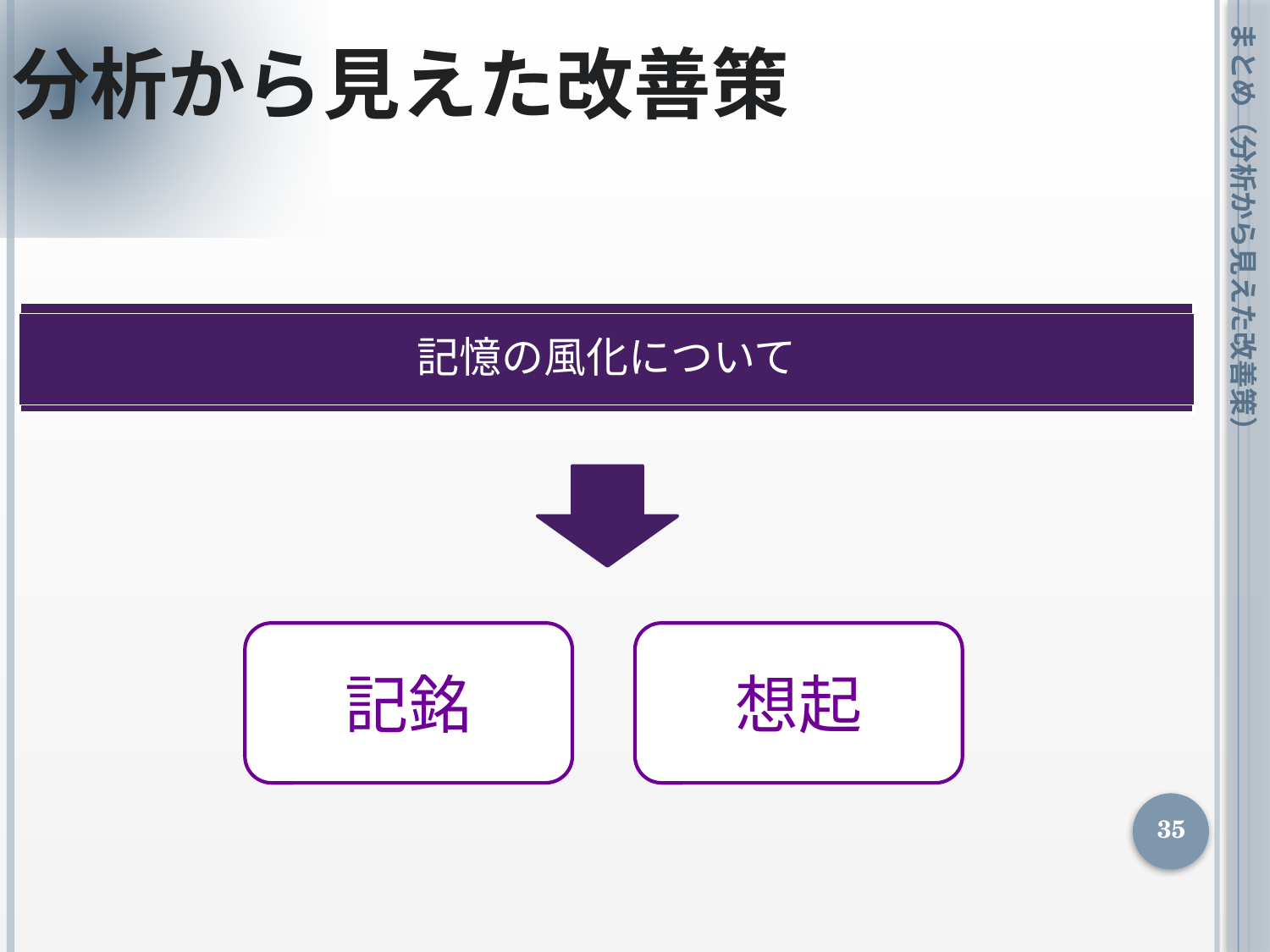

分析から見えた改善策
 まとめ（分析から見えた改善策）

記憶の風化について

記銘
想起
35